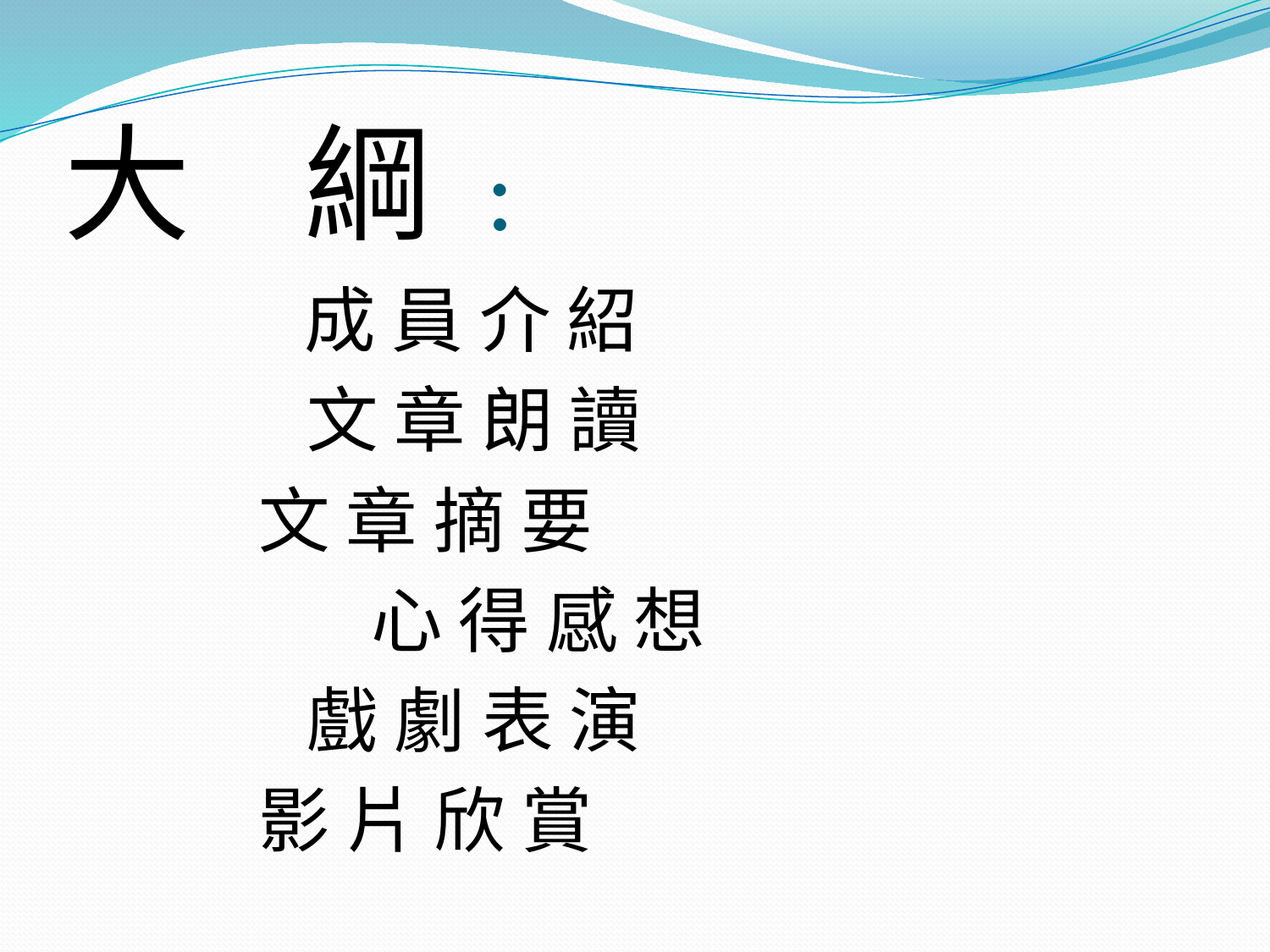

# 大    綱 :
                                                                   成 員 介 紹
              文 章 朗 讀
           文 章 摘 要
                  心 得 感 想
              戲 劇 表 演
           影 片 欣 賞